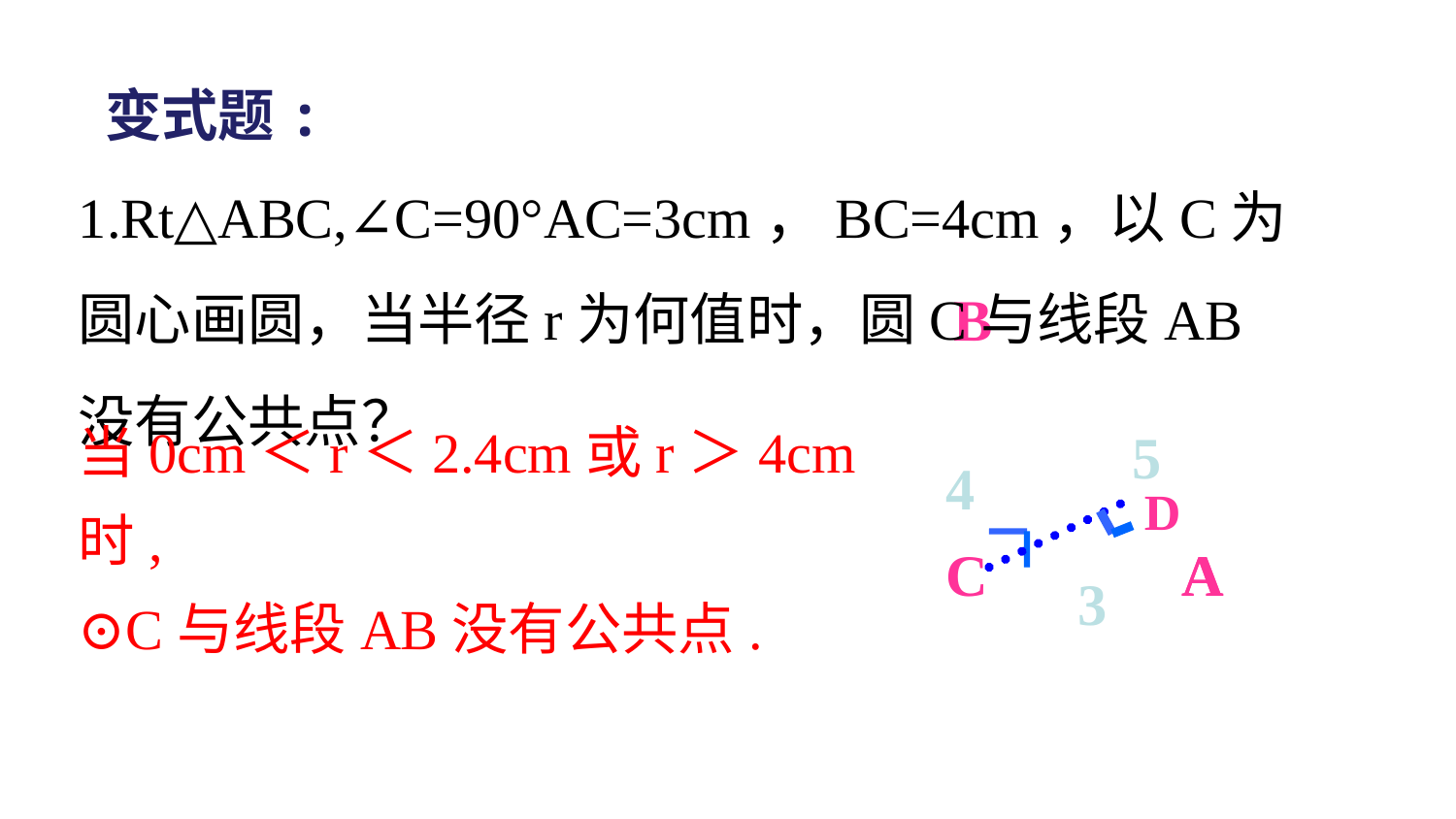

变式题:
1.Rt△ABC,∠C=90°AC=3cm，BC=4cm，以C为圆心画圆，当半径r为何值时，圆C与线段AB没有公共点？
B

当0cm＜r＜2.4cm或r＞4cm时,
⊙C与线段AB没有公共点.
5
4
D

C
A
A

3